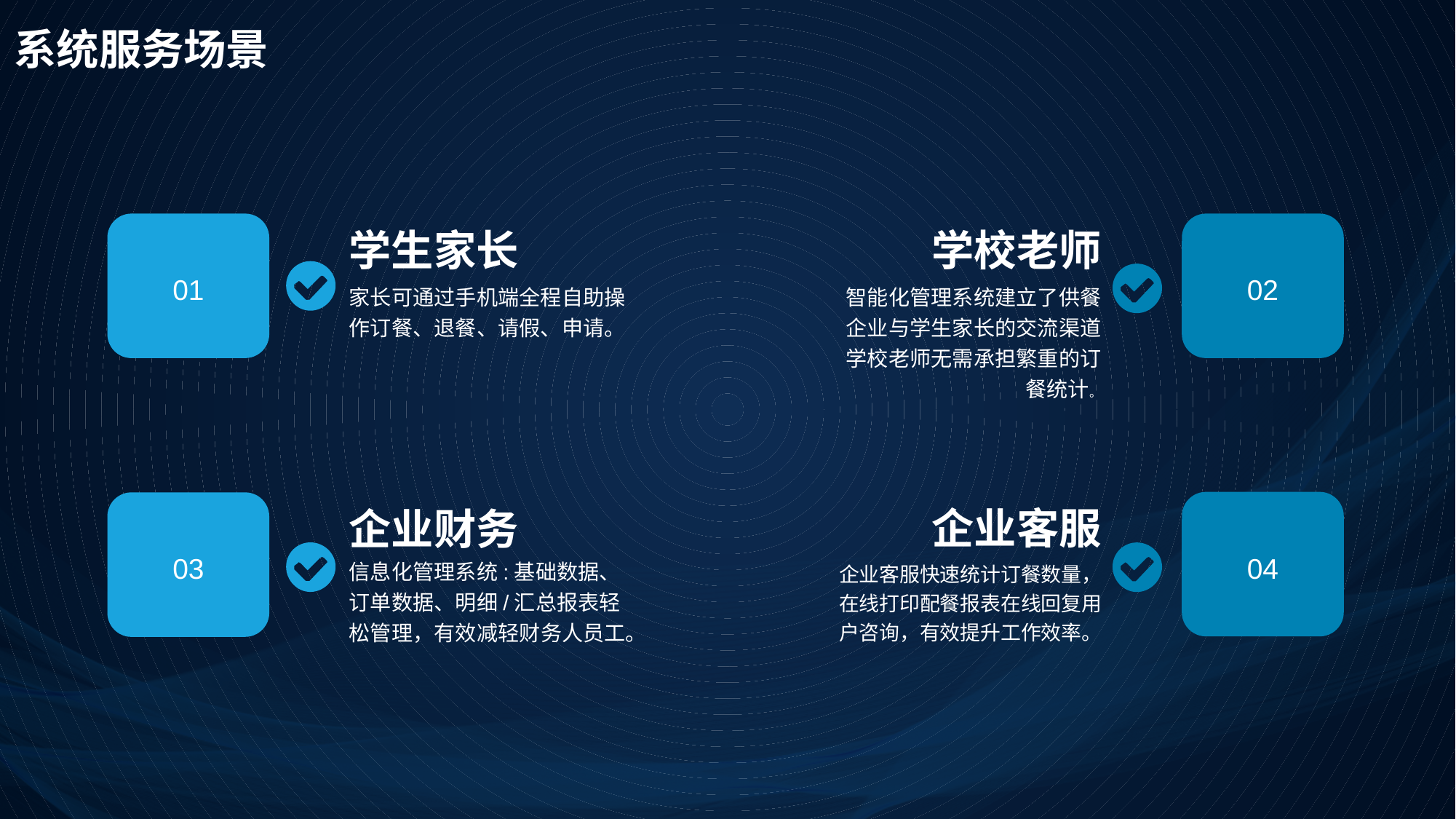

系统服务场景
01
学生家长
家长可通过手机端全程自助操作订餐、退餐、请假、申请。

学校老师
智能化管理系统建立了供餐企业与学生家长的交流渠道学校老师无需承担繁重的订餐统计。

02

企业客服
企业客服快速统计订餐数量，在线打印配餐报表在线回复用户咨询，有效提升工作效率。
04

03
企业财务
信息化管理系统:基础数据、订单数据、明细/汇总报表轻松管理，有效减轻财务人员工。